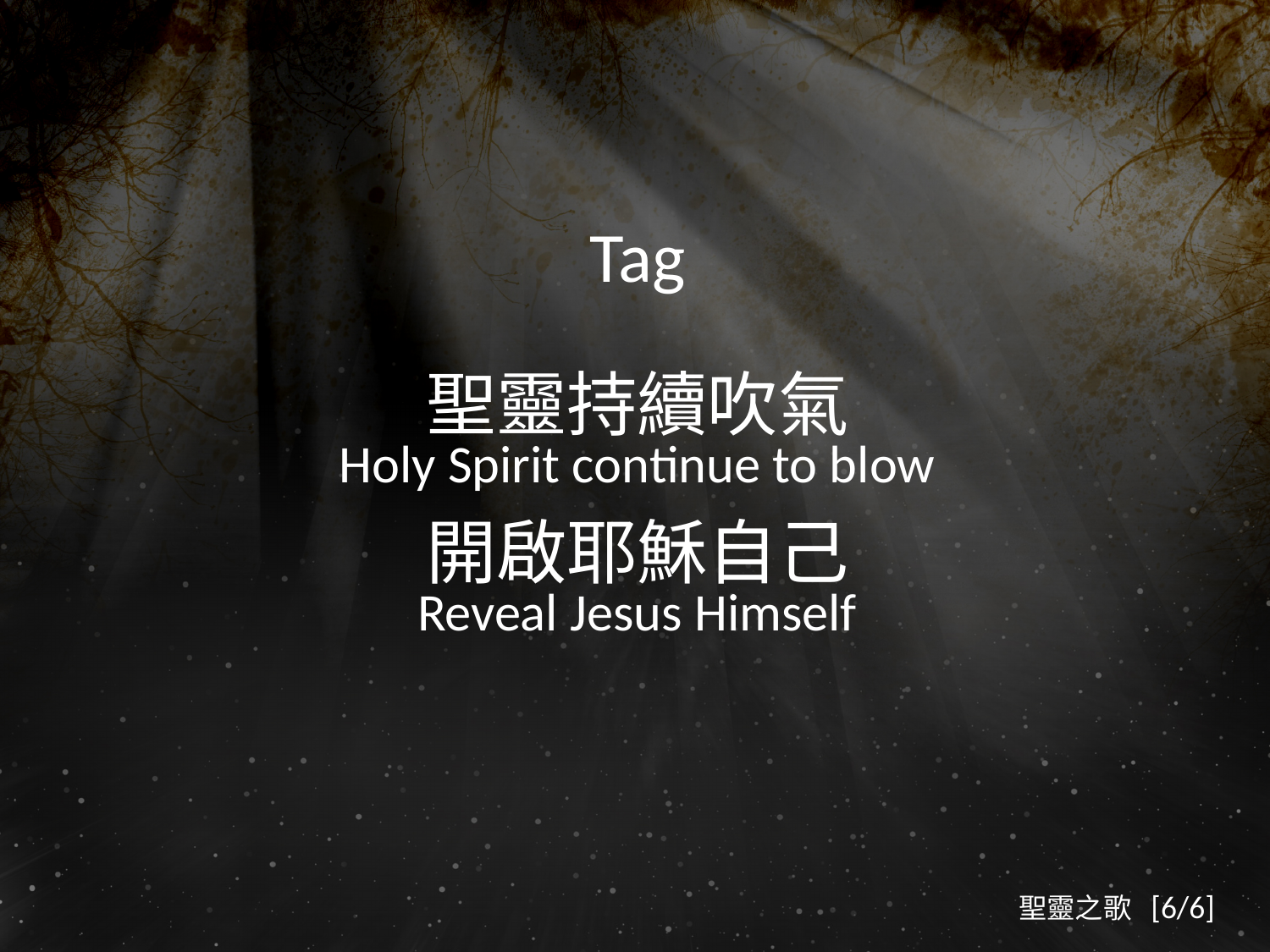

Tag

聖靈持續吹氣
Holy Spirit continue to blow

開啟耶穌自己
Reveal Jesus Himself
聖靈之歌  [6/6]